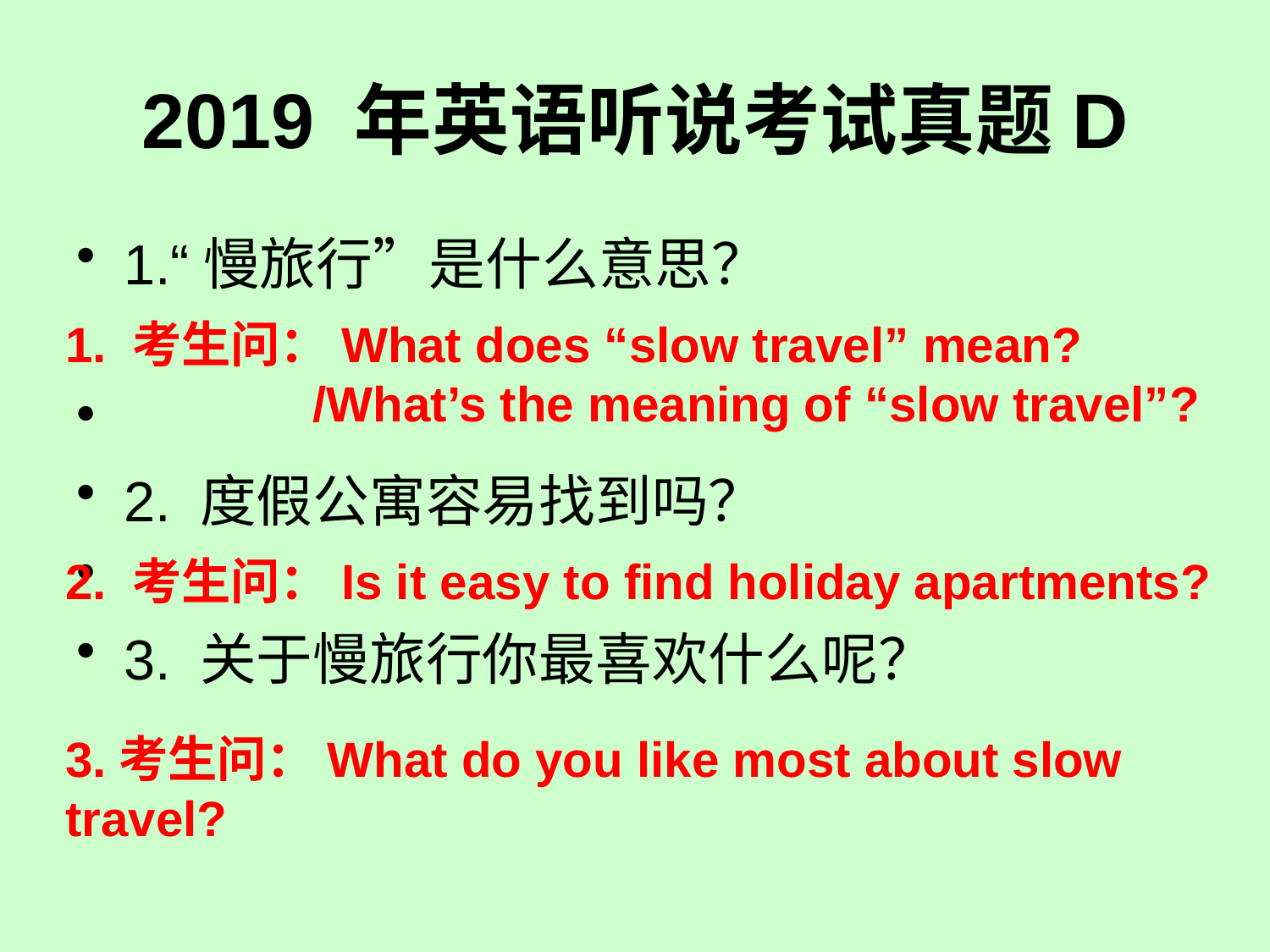

# 2019 年英语听说考试真题D
1.“慢旅行”是什么意思？

2. 度假公寓容易找到吗？

3. 关于慢旅行你最喜欢什么呢？

1. 考生问：What does “slow travel” mean?
                  /What’s the meaning of “slow travel”?

2. 考生问：Is it easy to find holiday apartments?

3.考生问：What do you like most about slow travel?